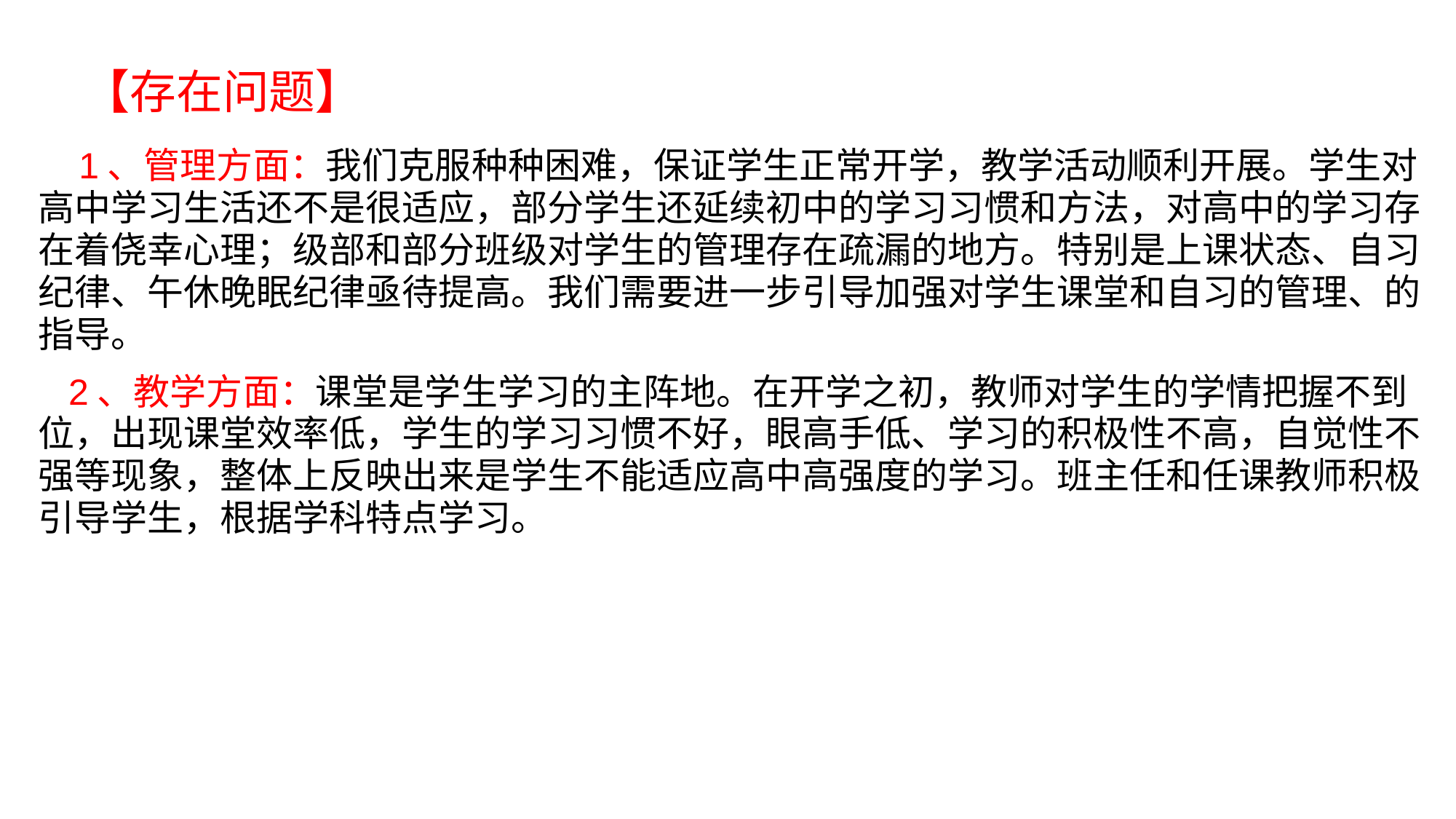

# 【存在问题】
    1、管理方面：我们克服种种困难，保证学生正常开学，教学活动顺利开展。学生对高中学习生活还不是很适应，部分学生还延续初中的学习习惯和方法，对高中的学习存在着侥幸心理；级部和部分班级对学生的管理存在疏漏的地方。特别是上课状态、自习纪律、午休晚眠纪律亟待提高。我们需要进一步引导加强对学生课堂和自习的管理、的指导。
   2、教学方面：课堂是学生学习的主阵地。在开学之初，教师对学生的学情把握不到位，出现课堂效率低，学生的学习习惯不好，眼高手低、学习的积极性不高，自觉性不强等现象，整体上反映出来是学生不能适应高中高强度的学习。班主任和任课教师积极引导学生，根据学科特点学习。